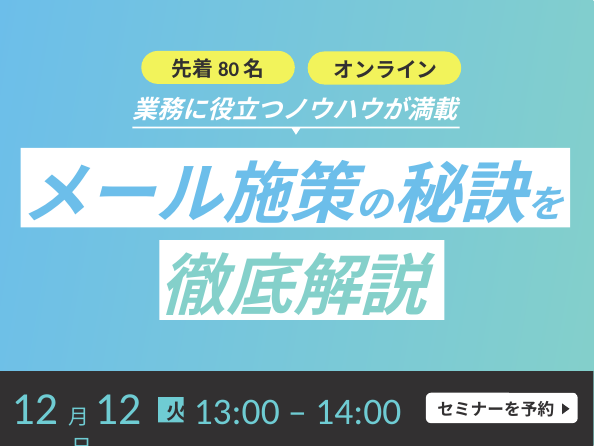

先着80名
オンライン

業務に役立つノウハウが満載

メール施策の秘訣を

徹底解説

12月12日
13:00 – 14:00
火

セミナーを予約